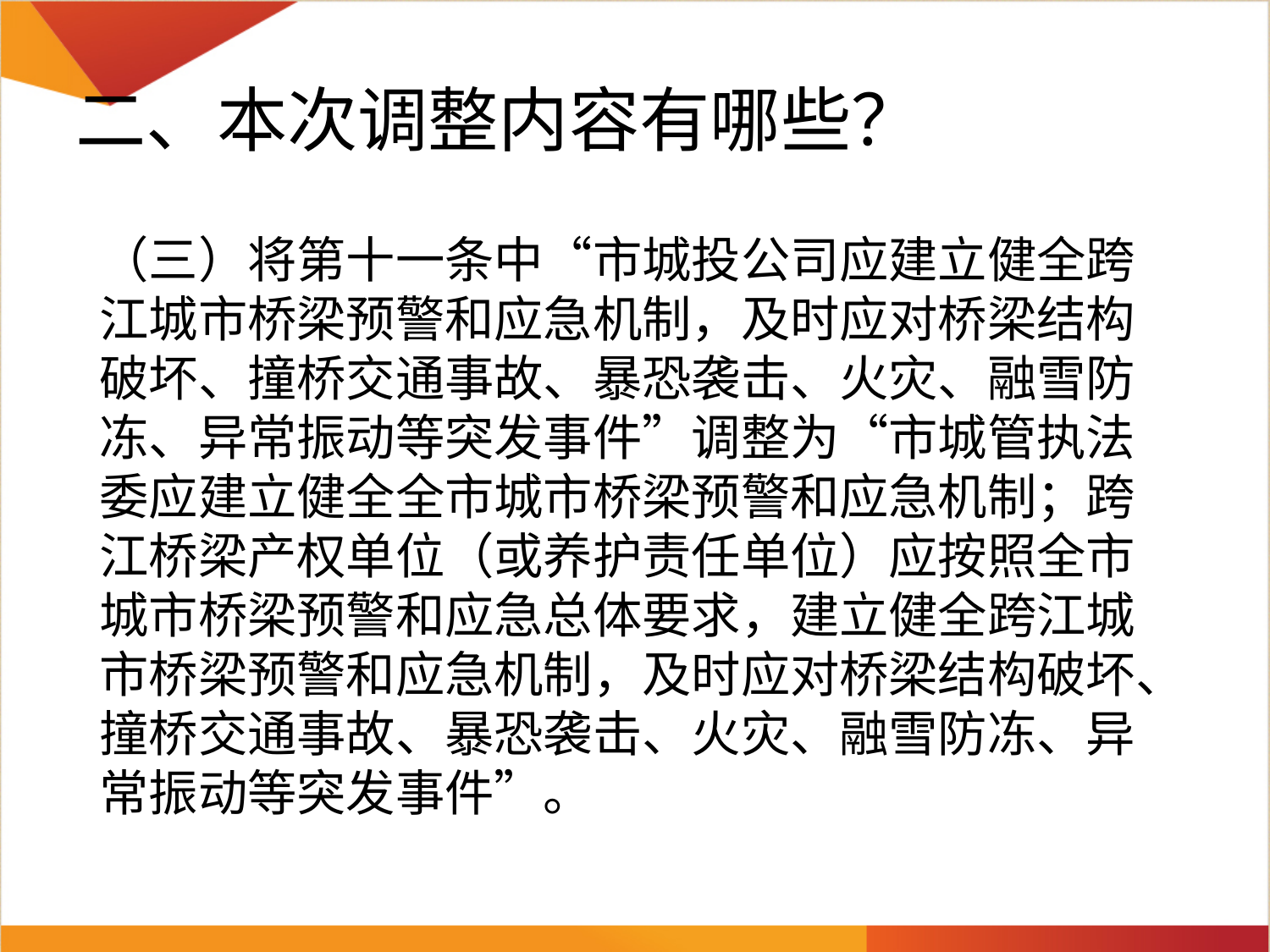

# 二、本次调整内容有哪些？
（三）将第十一条中“市城投公司应建立健全跨江城市桥梁预警和应急机制，及时应对桥梁结构破坏、撞桥交通事故、暴恐袭击、火灾、融雪防冻、异常振动等突发事件”调整为“市城管执法委应建立健全全市城市桥梁预警和应急机制；跨江桥梁产权单位（或养护责任单位）应按照全市城市桥梁预警和应急总体要求，建立健全跨江城市桥梁预警和应急机制，及时应对桥梁结构破坏、撞桥交通事故、暴恐袭击、火灾、融雪防冻、异常振动等突发事件”。